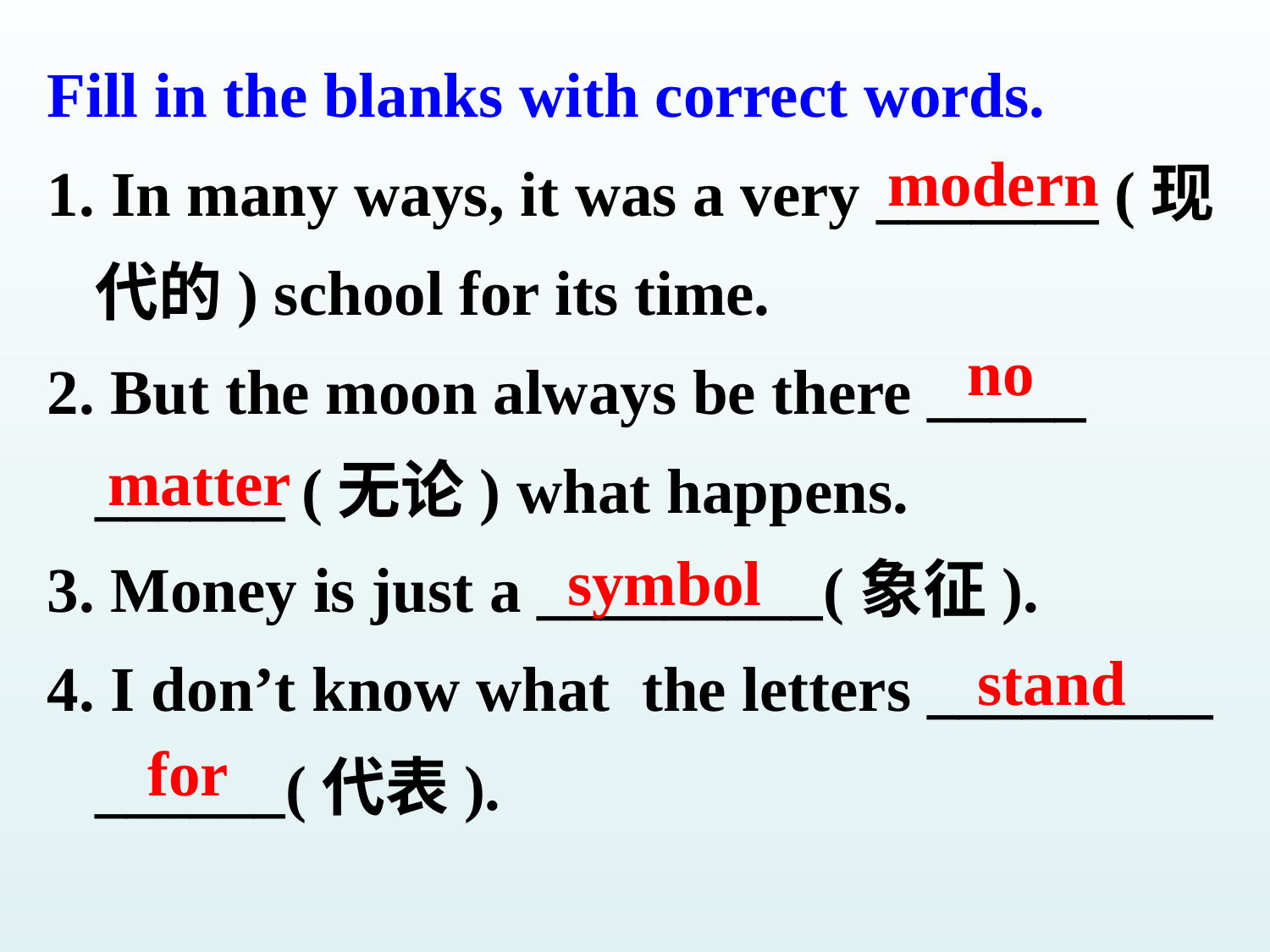

Fill in the blanks with correct words.
 In many ways, it was a very _______ (现代的) school for its time.
2. But the moon always be there _____ ______ (无论) what happens.
3. Money is just a _________(象征).
4. I don’t know what  the letters _________ ______(代表).
modern
no
matter
symbol
stand
for